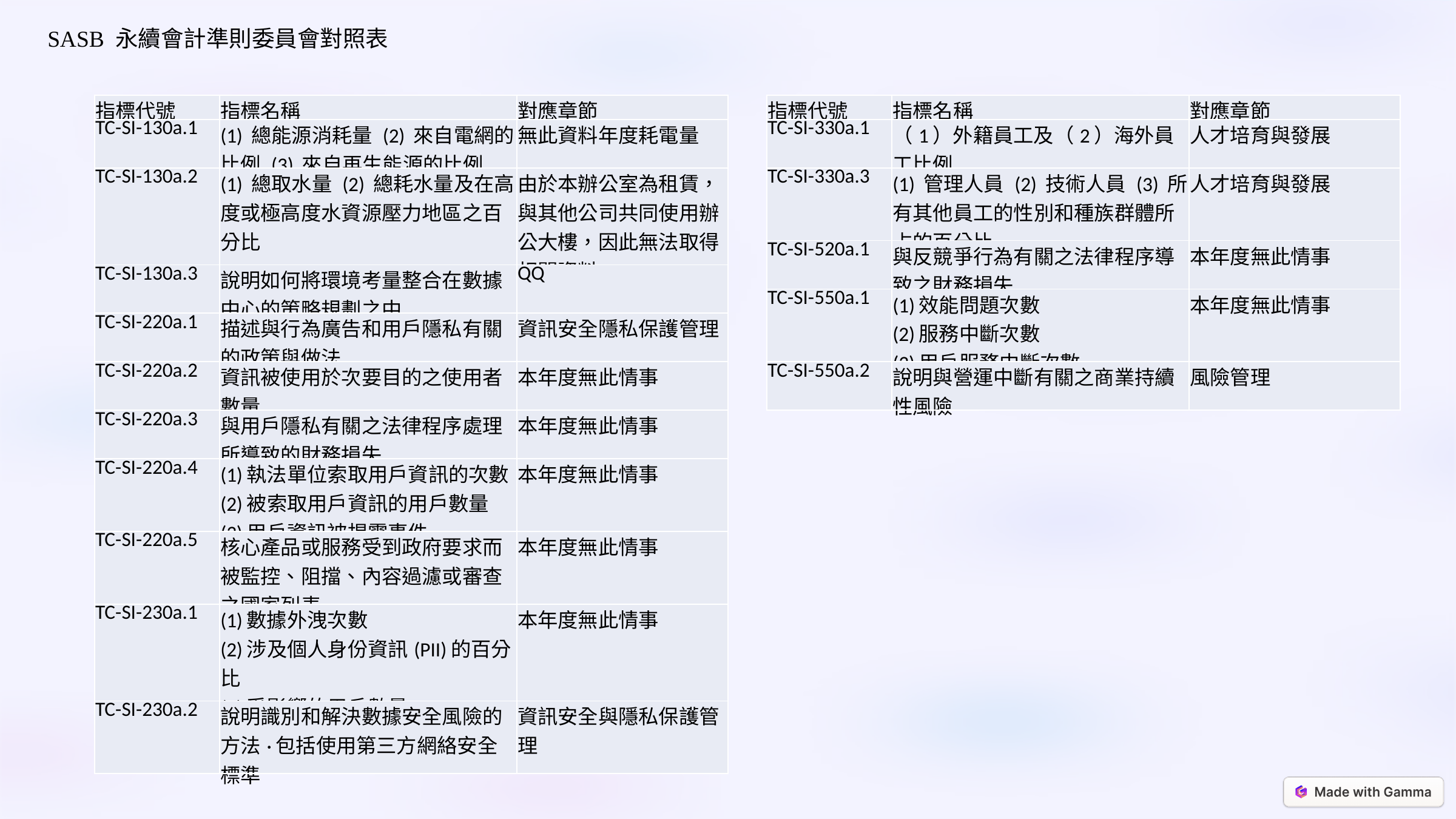

SASB 永續會計準則委員會對照表
| 指標代號 | 指標名稱 | 對應章節 |
| --- | --- | --- |
| TC-SI-130a.1 | (1) 總能源消耗量 (2) 來自電網的比例 (3) 來自再生能源的比例 | 無此資料年度耗電量 |
| TC-SI-130a.2 | (1) 總取水量 (2) 總耗水量及在高度或極高度水資源壓力地區之百分比 | 由於本辦公室為租賃，與其他公司共同使用辦公大樓，因此無法取得相關資料 |
| TC-SI-130a.3 | 說明如何將環境考量整合在數據中心的策略規劃之中 | QQ |
| TC-SI-220a.1 | 描述與行為廣告和用戶隱私有關的政策與做法 | 資訊安全隱私保護管理 |
| TC-SI-220a.2 | 資訊被使用於次要目的之使用者數量 | 本年度無此情事 |
| TC-SI-220a.3 | 與用戶隱私有關之法律程序處理所導致的財務損失 | 本年度無此情事 |
| TC-SI-220a.4 | (1)執法單位索取用戶資訊的次數 (2)被索取用戶資訊的用戶數量 (3)用戶資訊被揭露事件 | 本年度無此情事 |
| TC-SI-220a.5 | 核心產品或服務受到政府要求而被監控、阻擋、內容過濾或審查之國家列表 | 本年度無此情事 |
| TC-SI-230a.1 | (1)數據外洩次數 (2)涉及個人身份資訊(PII)的百分比 (3)受影響的用戶數量 | 本年度無此情事 |
| TC-SI-230a.2 | 說明識別和解決數據安全風險的方法·包括使用第三方網絡安全標準 | 資訊安全與隱私保護管理 |
| 指標代號 | 指標名稱 | 對應章節 |
| --- | --- | --- |
| TC-SI-330a.1 | （1）外籍員工及（2）海外員工比例 | 人才培育與發展 |
| TC-SI-330a.3 | (1) 管理人員 (2) 技術人員 (3) 所有其他員工的性別和種族群體所占的百分比 | 人才培育與發展 |
| TC-SI-520a.1 | 與反競爭行為有關之法律程序導致之財務損失 | 本年度無此情事 |
| TC-SI-550a.1 | (1)效能問題次數 (2)服務中斷次數 (3)用户服務中斷次數 | 本年度無此情事 |
| TC-SI-550a.2 | 說明與營運中斷有關之商業持續性風險 | 風險管理 |